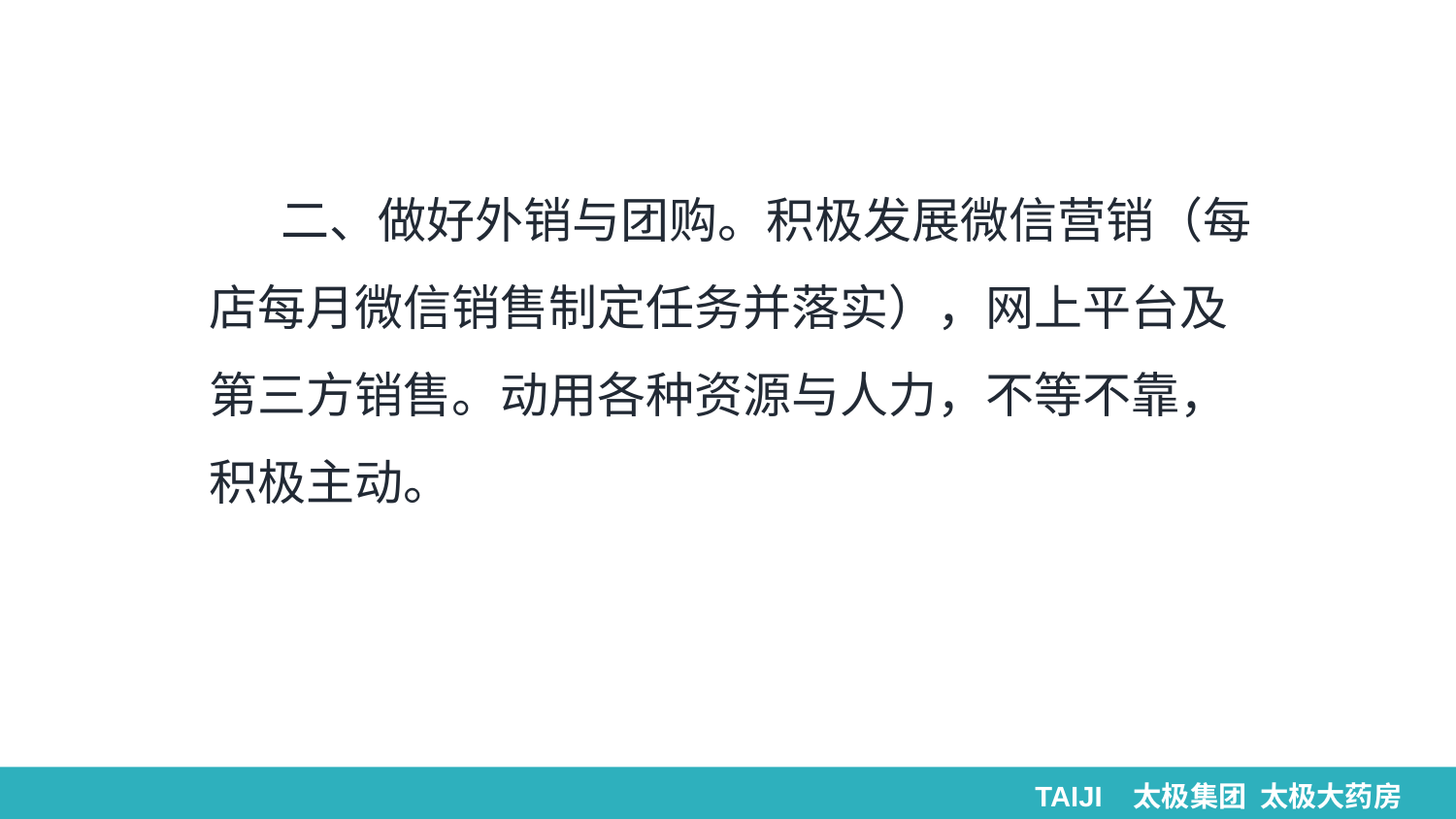

二、做好外销与团购。积极发展微信营销（每店每月微信销售制定任务并落实），网上平台及第三方销售。动用各种资源与人力，不等不靠，积极主动。

TAIJI   太极集团  太极大药房